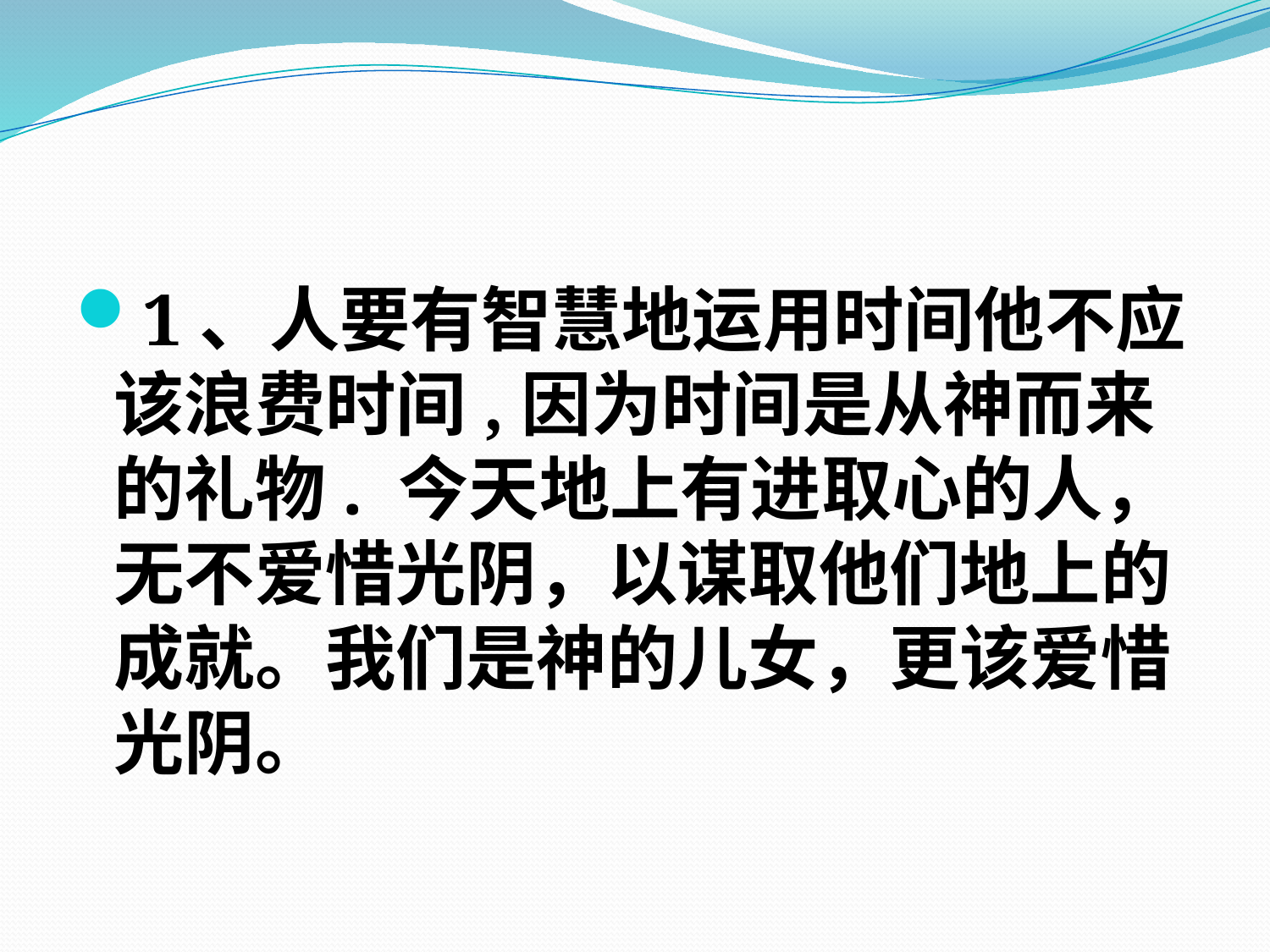

#
1、人要有智慧地运用时间他不应该浪费时间,因为时间是从神而来的礼物. 今天地上有进取心的人，无不爱惜光阴，以谋取他们地上的成就。我们是神的儿女，更该爱惜光阴。